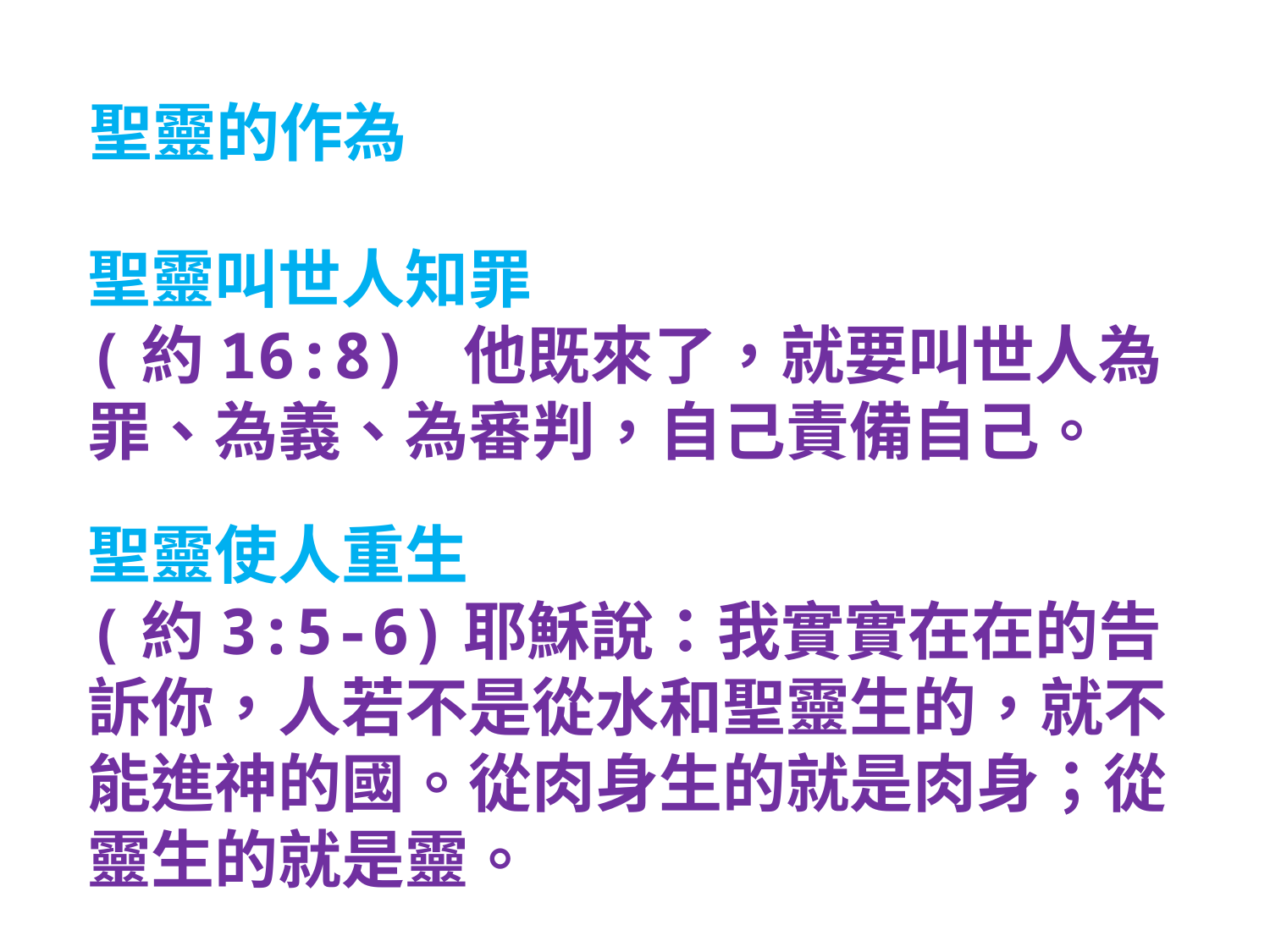

聖靈的作為
聖靈叫世人知罪
(約16:8) 他既來了，就要叫世人為罪、為義、為審判，自己責備自己。
聖靈使人重生
(約3:5-6)耶穌說：我實實在在的告訴你，人若不是從水和聖靈生的，就不能進神的國。從肉身生的就是肉身；從靈生的就是靈。